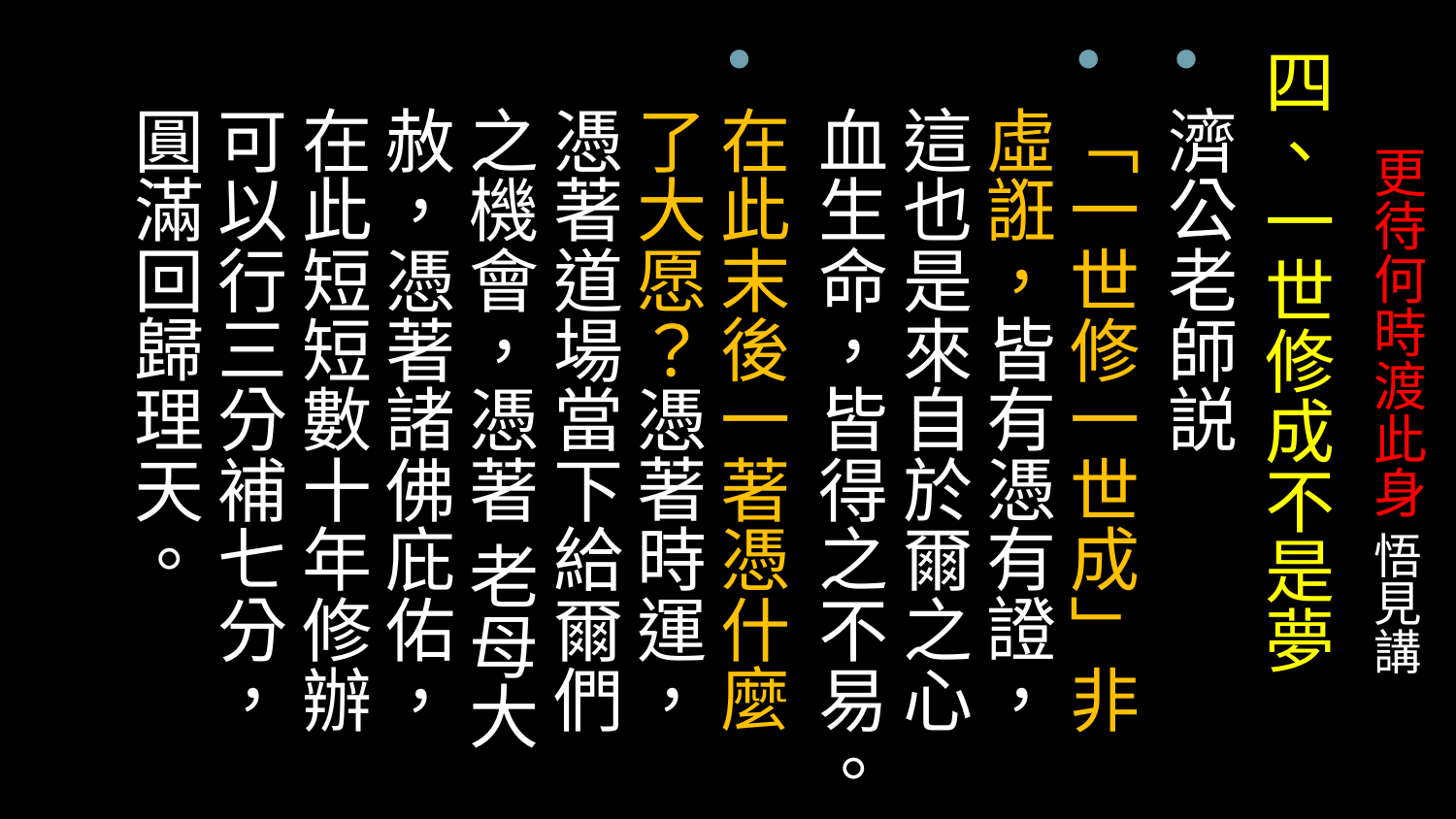

四、一世修成不是夢
濟公老師説
「一世修一世成」非虛誑，皆有憑有證，這也是來自於爾之心血生命，皆得之不易。
在此末後一著憑什麼了大愿？憑著時運，憑著道場當下給爾們之機會，憑著 老母大赦，憑著諸佛庇佑，在此短短數十年修辦可以行三分補七分，圓滿回歸理天。

# 更待何時渡此身 悟見講